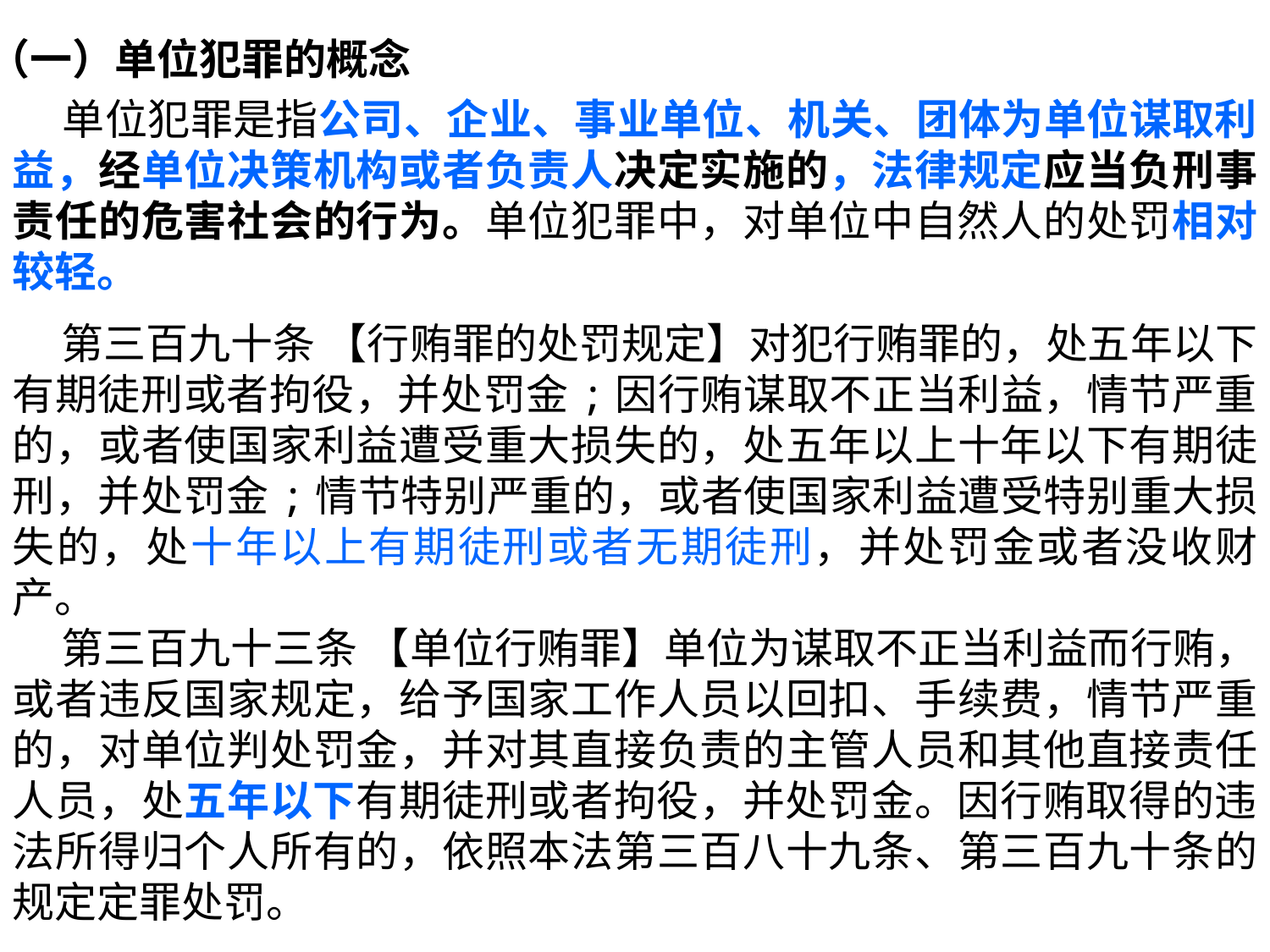

（一）单位犯罪的概念
    单位犯罪是指公司、企业、事业单位、机关、团体为单位谋取利益，经单位决策机构或者负责人决定实施的，法律规定应当负刑事责任的危害社会的行为。单位犯罪中，对单位中自然人的处罚相对较轻。

    第三百九十条 【行贿罪的处罚规定】对犯行贿罪的，处五年以下有期徒刑或者拘役，并处罚金;因行贿谋取不正当利益，情节严重的，或者使国家利益遭受重大损失的，处五年以上十年以下有期徒刑，并处罚金;情节特别严重的，或者使国家利益遭受特别重大损失的，处十年以上有期徒刑或者无期徒刑，并处罚金或者没收财产。
    第三百九十三条 【单位行贿罪】单位为谋取不正当利益而行贿，或者违反国家规定，给予国家工作人员以回扣、手续费，情节严重的，对单位判处罚金，并对其直接负责的主管人员和其他直接责任人员，处五年以下有期徒刑或者拘役，并处罚金。因行贿取得的违法所得归个人所有的，依照本法第三百八十九条、第三百九十条的规定定罪处罚。